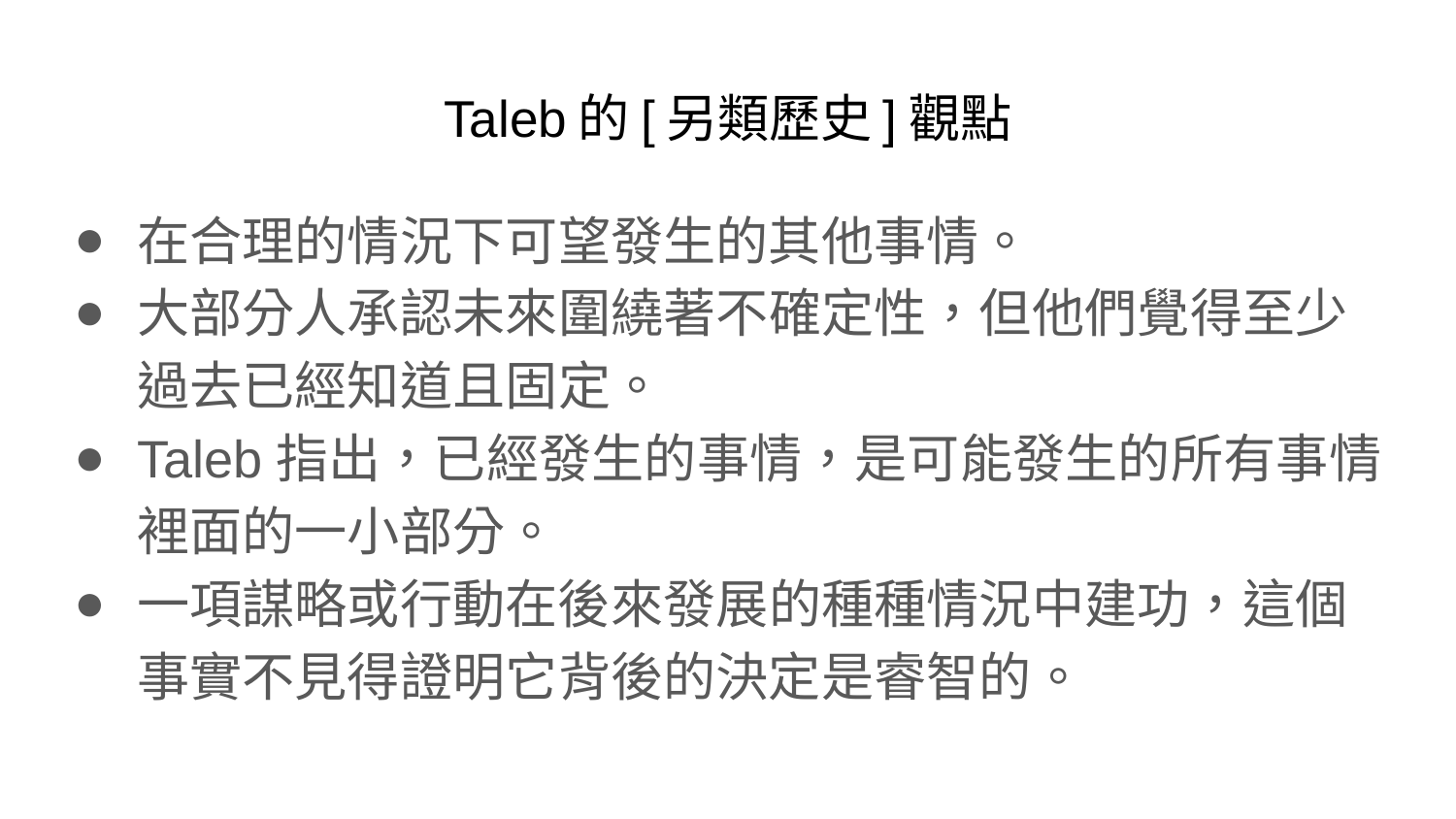

# Taleb的[另類歷史]觀點
在合理的情況下可望發生的其他事情。
大部分人承認未來圍繞著不確定性，但他們覺得至少過去已經知道且固定。
Taleb指出，已經發生的事情，是可能發生的所有事情裡面的一小部分。
一項謀略或行動在後來發展的種種情況中建功，這個事實不見得證明它背後的決定是睿智的。